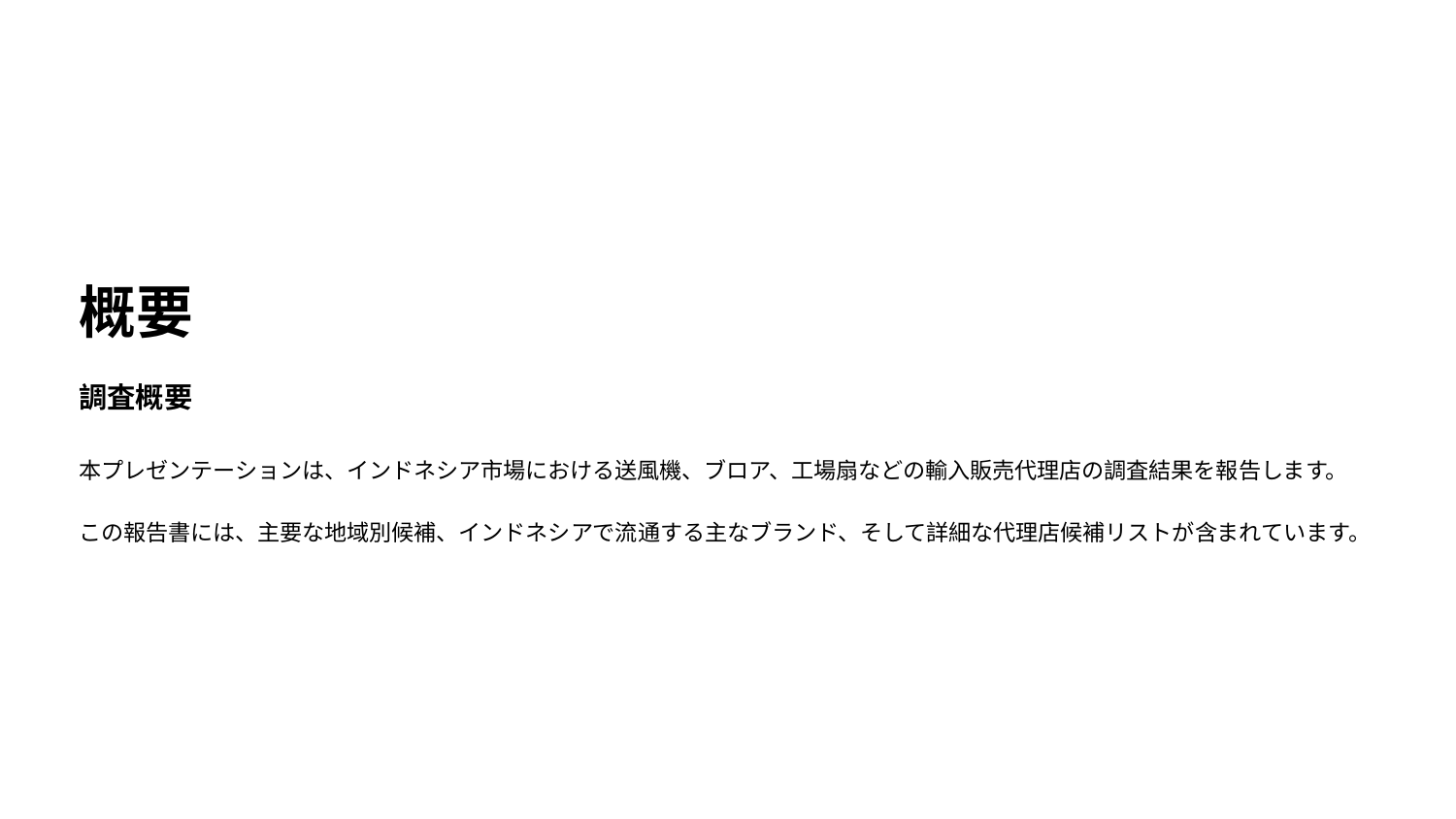

概要
調査概要
本プレゼンテーションは、インドネシア市場における送風機、ブロア、工場扇などの輸入販売代理店の調査結果を報告します。
この報告書には、主要な地域別候補、インドネシアで流通する主なブランド、そして詳細な代理店候補リストが含まれています。